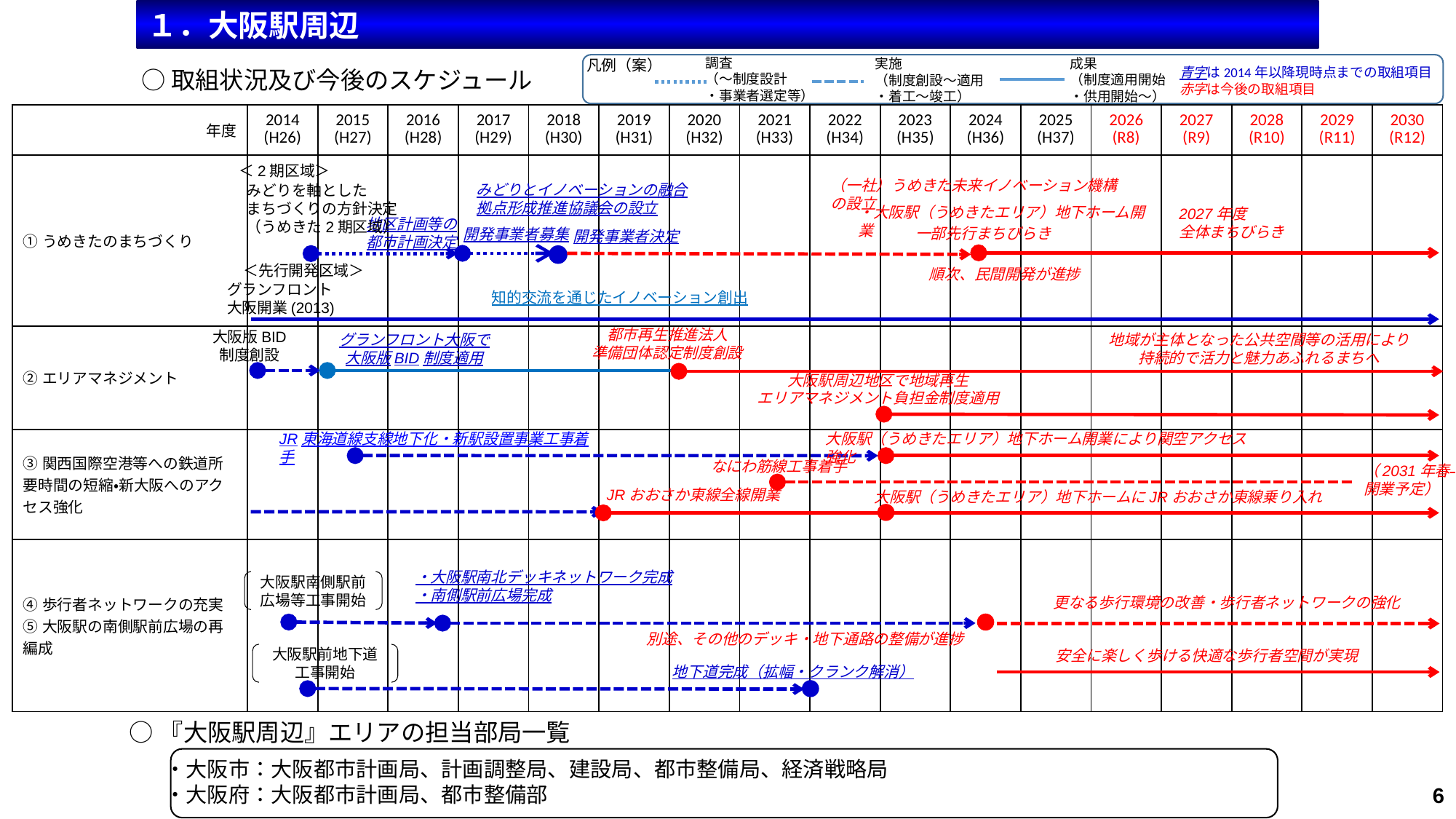

１．大阪駅周辺
調査
（～制度設計
・事業者選定等）
成果
（制度適用開始
・供用開始～）
実施
（制度創設～適用
・着工～竣工）
凡例（案）

青字は2014年以降現時点までの取組項目
赤字は今後の取組項目
○取組状況及び今後のスケジュール
| 年度 | 2014 (H26) | 2015 (H27) | 2016 (H28) | 2017 (H29) | 2018 (H30) | 2019 (H31) | 2020 (H32) | 2021 (H33) | 2022 (H34) | 2023 (H35) | 2024 (H36) | 2025 (H37) | 2026 (R8) | 2027 (R9) | 2028 (R10) | 2029 (R11) | 2030 (R12) |
| --- | --- | --- | --- | --- | --- | --- | --- | --- | --- | --- | --- | --- | --- | --- | --- | --- | --- |
| ①うめきたのまちづくり |  |  |  |  |  |  |  |  |  |  |  |  |  |  |  |  |  |
| ②エリアマネジメント |  |  |  |  |  |  |  |  |  |  |  |  |  |  |  |  |  |
| ③関西国際空港等への鉄道所要時間の短縮・新大阪へのアクセス強化 |  |  |  |  |  |  |  |  |  |  |  |  |  |  |  |  |  |
| ④歩行者ネットワークの充実 ⑤大阪駅の南側駅前広場の再編成 |  |  |  |  |  |  |  |  |  |  |  |  |  |  |  |  |  |
＜2期区域＞
（一社）うめきた未来イノベーション機構の設立
みどりとイノベーションの融合拠点形成推進協議会の設立
みどりを軸とした
まちづくりの方針決定
（うめきた2期区域）
・大阪駅（うめきたエリア）地下ホーム開業
2027年度
全体まちびらき
地区計画等の都市計画決定
一部先行まちびらき
開発事業者募集
開発事業者決定

＜先行開発区域＞
順次、民間開発が進捗
グランフロント
大阪開業(2013)
知的交流を通じたイノベーション創出
都市再生推進法人
準備団体認定制度創設
大阪版BID
制度創設
グランフロント大阪で
大阪版BID制度適用
地域が主体となった公共空間等の活用により
持続的で活力と魅力あふれるまちへ

大阪駅周辺地区で地域再生
エリアマネジメント負担金制度適用
JR東海道線支線地下化・新駅設置事業工事着手
大阪駅（うめきたエリア）地下ホーム開業により関空アクセス強化
なにわ筋線工事着手
（2031年春
開業予定）
JRおおさか東線全線開業
大阪駅（うめきたエリア）地下ホームにJRおおさか東線乗り入れ

・大阪駅南北デッキネットワーク完成
・南側駅前広場完成
大阪駅南側駅前
広場等工事開始
更なる歩行環境の改善・歩行者ネットワークの強化

別途、その他のデッキ・地下通路の整備が進捗
安全に楽しく歩ける快適な歩行者空間が実現
大阪駅前地下道
工事開始
地下道完成（拡幅・クランク解消）

○『大阪駅周辺』エリアの担当部局一覧

・大阪市：大阪都市計画局、計画調整局、建設局、都市整備局、経済戦略局
・大阪府：大阪都市計画局、都市整備部
6